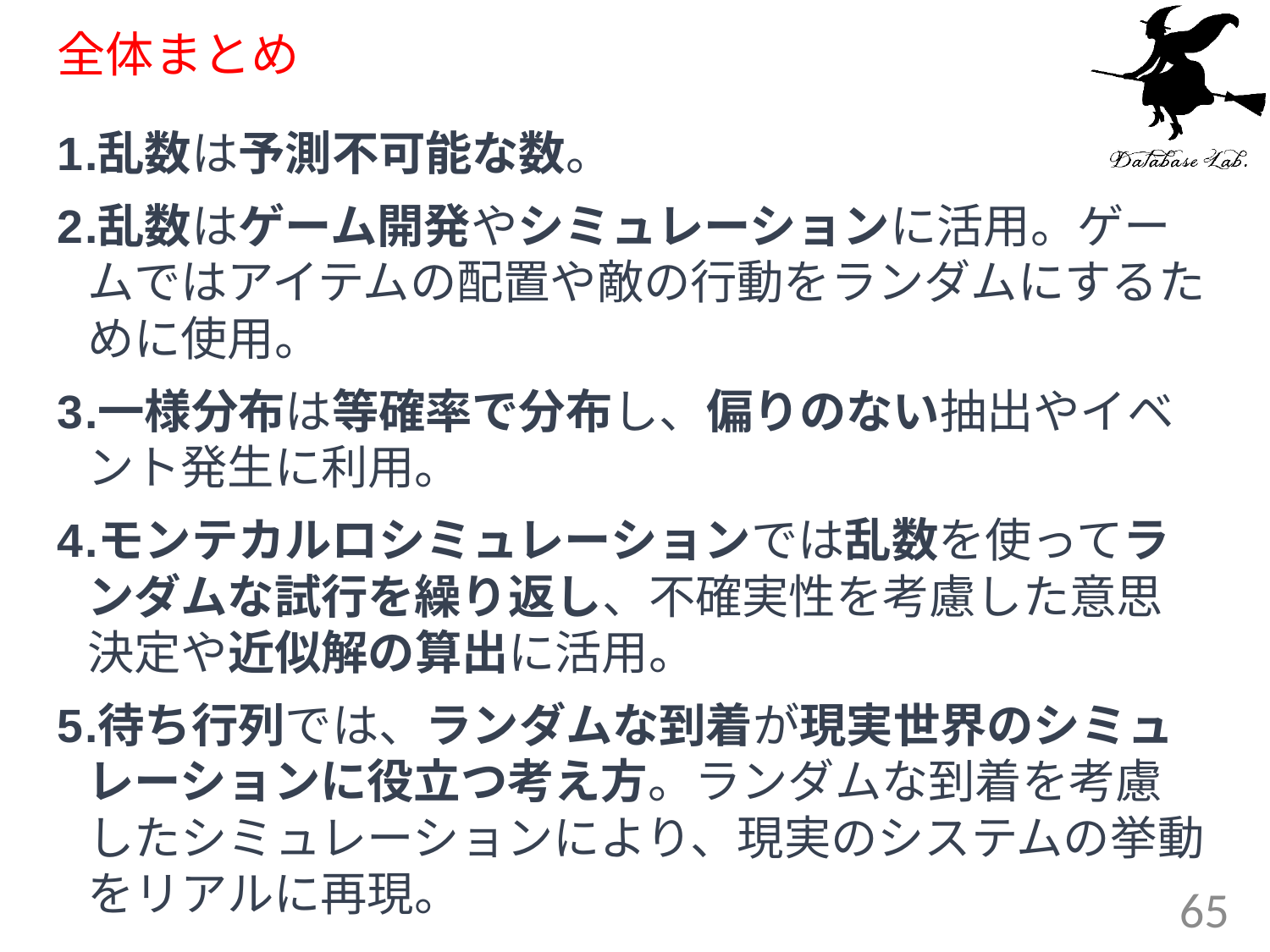

# 全体まとめ
乱数は予測不可能な数。
乱数はゲーム開発やシミュレーションに活用。ゲームではアイテムの配置や敵の行動をランダムにするために使用。
一様分布は等確率で分布し、偏りのない抽出やイベント発生に利用。
モンテカルロシミュレーションでは乱数を使ってランダムな試行を繰り返し、不確実性を考慮した意思決定や近似解の算出に活用。
待ち行列では、ランダムな到着が現実世界のシミュレーションに役立つ考え方。ランダムな到着を考慮したシミュレーションにより、現実のシステムの挙動をリアルに再現。

65